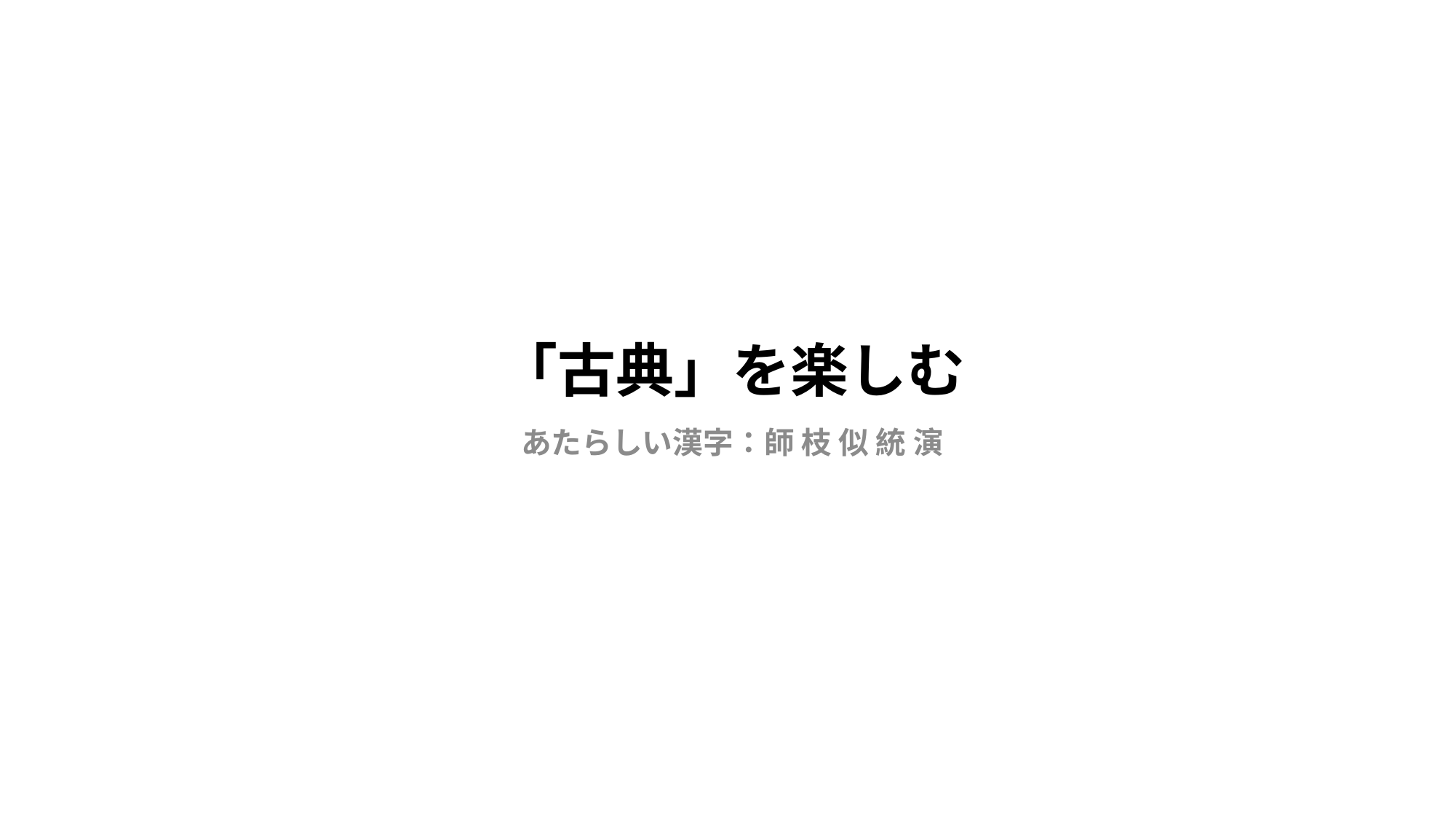

# 「古典」を楽しむ
あたらしい漢字：師 枝 似 統 演